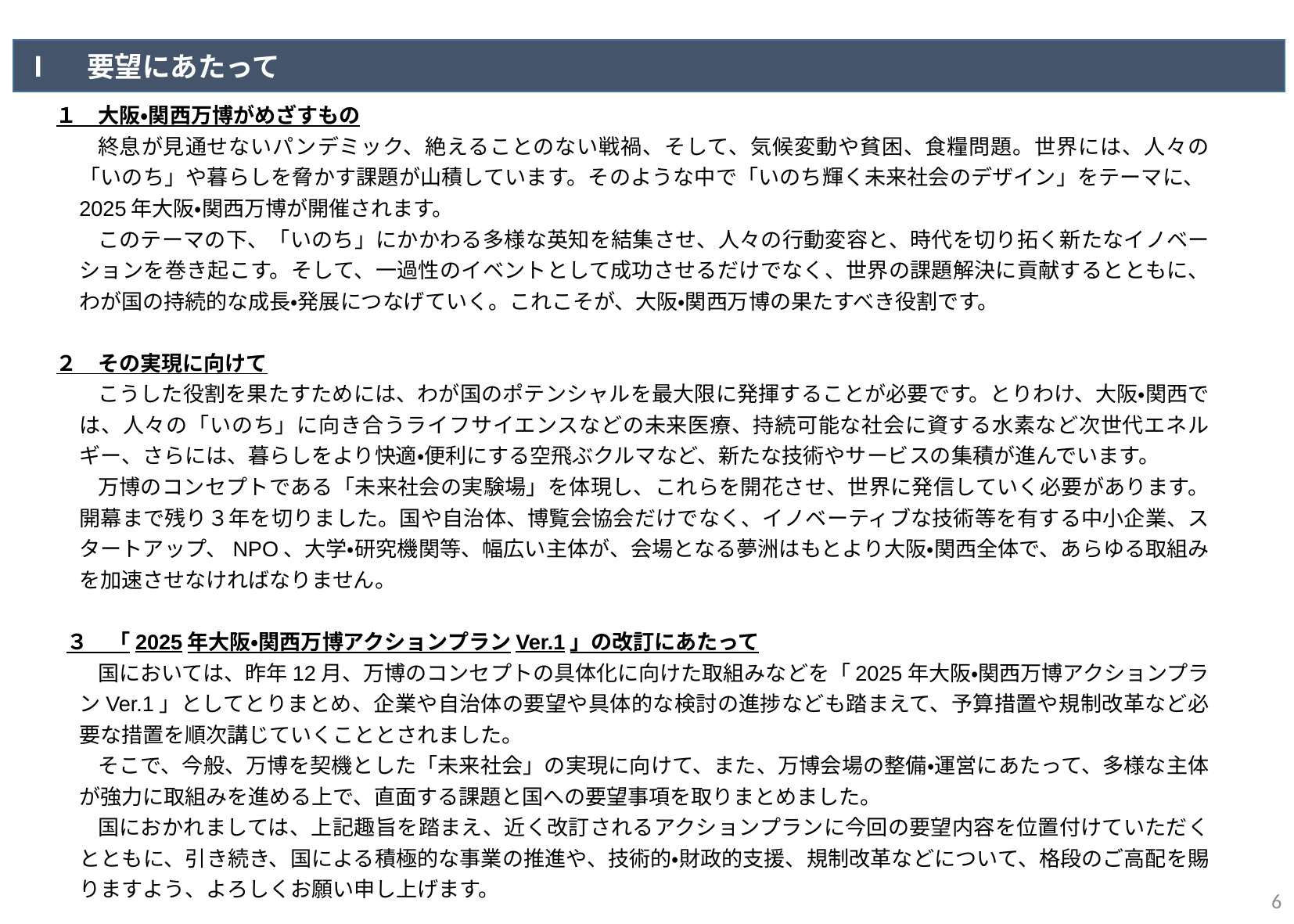

Ⅰ　要望にあたって
１　大阪・関西万博がめざすもの
終息が見通せないパンデミック、絶えることのない戦禍、そして、気候変動や貧困、食糧問題。世界には、人々の「いのち」や暮らしを脅かす課題が山積しています。そのような中で「いのち輝く未来社会のデザイン」をテーマに、2025年大阪・関西万博が開催されます。
このテーマの下、「いのち」にかかわる多様な英知を結集させ、人々の行動変容と、時代を切り拓く新たなイノベーションを巻き起こす。そして、一過性のイベントとして成功させるだけでなく、世界の課題解決に貢献するとともに、わが国の持続的な成長・発展につなげていく。これこそが、大阪・関西万博の果たすべき役割です。

２　その実現に向けて
こうした役割を果たすためには、わが国のポテンシャルを最大限に発揮することが必要です。とりわけ、大阪・関西では、人々の「いのち」に向き合うライフサイエンスなどの未来医療、持続可能な社会に資する水素など次世代エネルギー、さらには、暮らしをより快適・便利にする空飛ぶクルマなど、新たな技術やサービスの集積が進んでいます。
万博のコンセプトである「未来社会の実験場」を体現し、これらを開花させ、世界に発信していく必要があります。開幕まで残り３年を切りました。国や自治体、博覧会協会だけでなく、イノベーティブな技術等を有する中小企業、スタートアップ、NPO、大学・研究機関等、幅広い主体が、会場となる夢洲はもとより大阪・関西全体で、あらゆる取組みを加速させなければなりません。

３　「2025年大阪・関西万博アクションプランVer.1」の改訂にあたって
国においては、昨年12月、万博のコンセプトの具体化に向けた取組みなどを「2025年大阪・関西万博アクションプランVer.1」としてとりまとめ、企業や自治体の要望や具体的な検討の進捗なども踏まえて、予算措置や規制改革など必要な措置を順次講じていくこととされました。
そこで、今般、万博を契機とした「未来社会」の実現に向けて、また、万博会場の整備・運営にあたって、多様な主体が強力に取組みを進める上で、直面する課題と国への要望事項を取りまとめました。
国におかれましては、上記趣旨を踏まえ、近く改訂されるアクションプランに今回の要望内容を位置付けていただくとともに、引き続き、国による積極的な事業の推進や、技術的・財政的支援、規制改革などについて、格段のご高配を賜りますよう、よろしくお願い申し上げます。
6